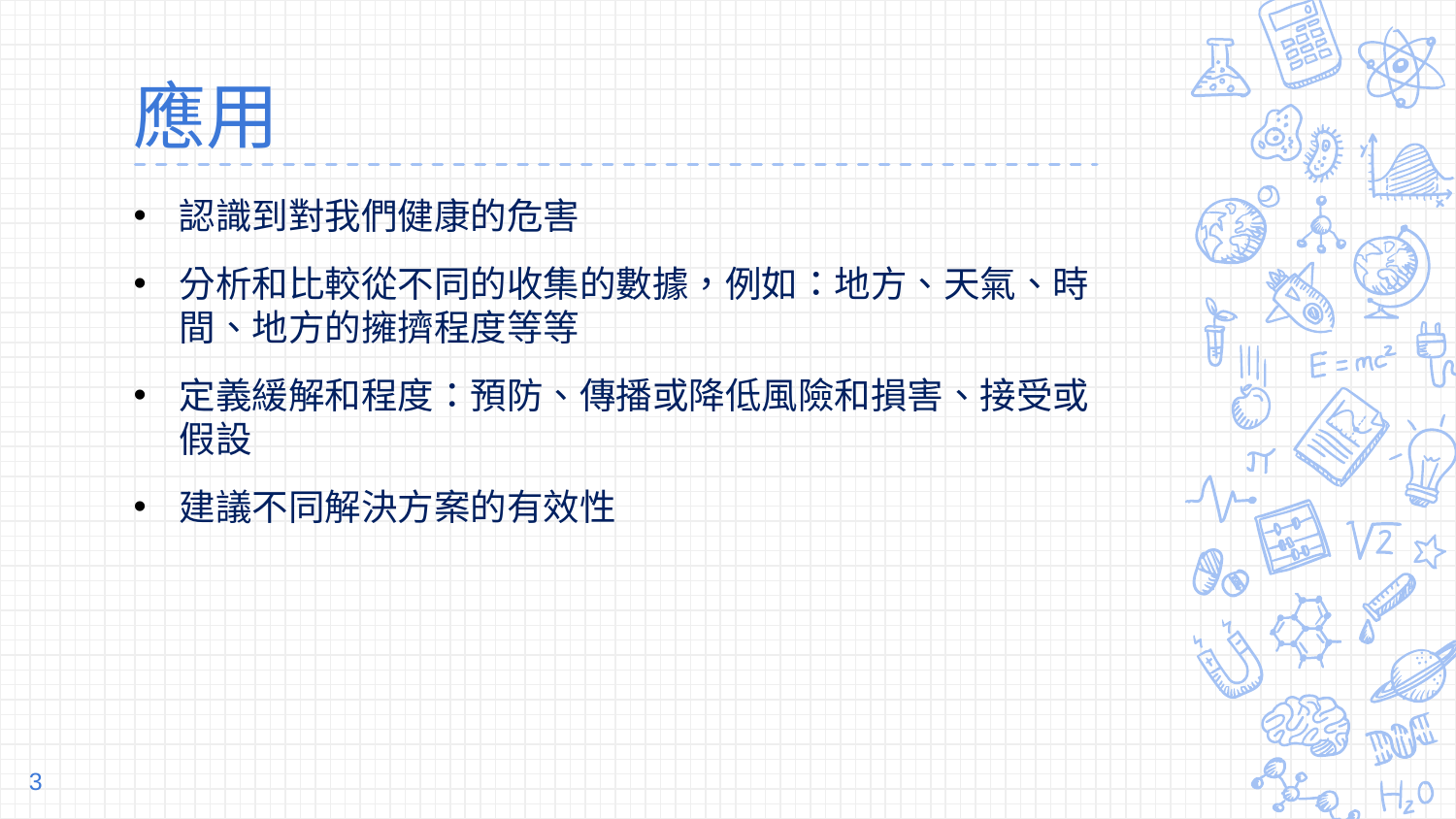

# 應用
認識到對我們健康的危害
分析和比較從不同的收集的數據，例如：地方、天氣、時間、地方的擁擠程度等等
定義緩解和程度：預防、傳播或降低風險和損害、接受或假設
建議不同解決方案的有效性
3